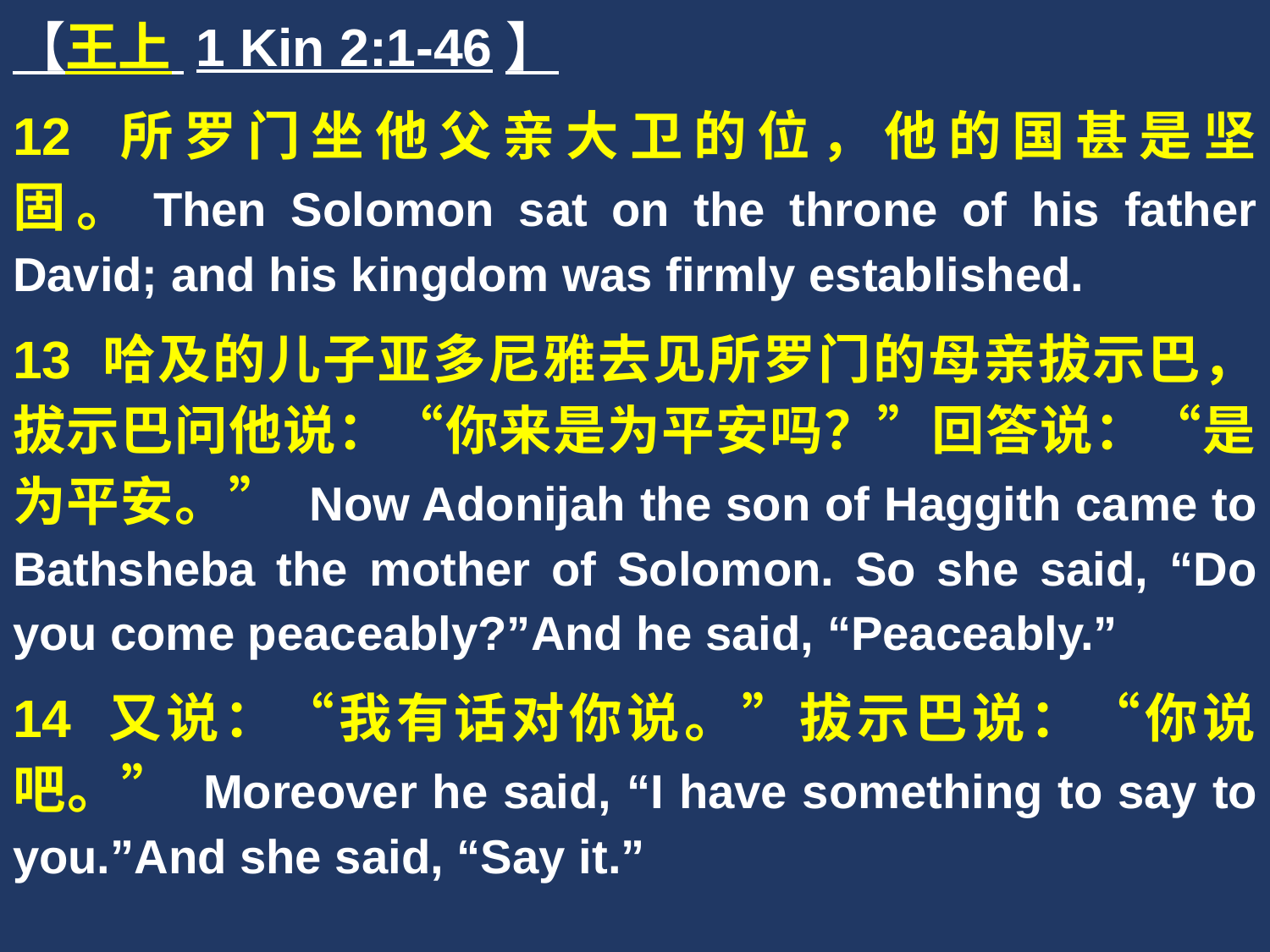

【王上 1 Kin 2:1-46】
12 所罗门坐他父亲大卫的位，他的国甚是坚固。Then Solomon sat on the throne of his father David; and his kingdom was firmly established.
13 哈及的儿子亚多尼雅去见所罗门的母亲拔示巴，拔示巴问他说：“你来是为平安吗？”回答说：“是为平安。” Now Adonijah the son of Haggith came to Bathsheba the mother of Solomon. So she said, “Do you come peaceably?”And he said, “Peaceably.”
14 又说：“我有话对你说。”拔示巴说：“你说吧。” Moreover he said, “I have something to say to you.”And she said, “Say it.”